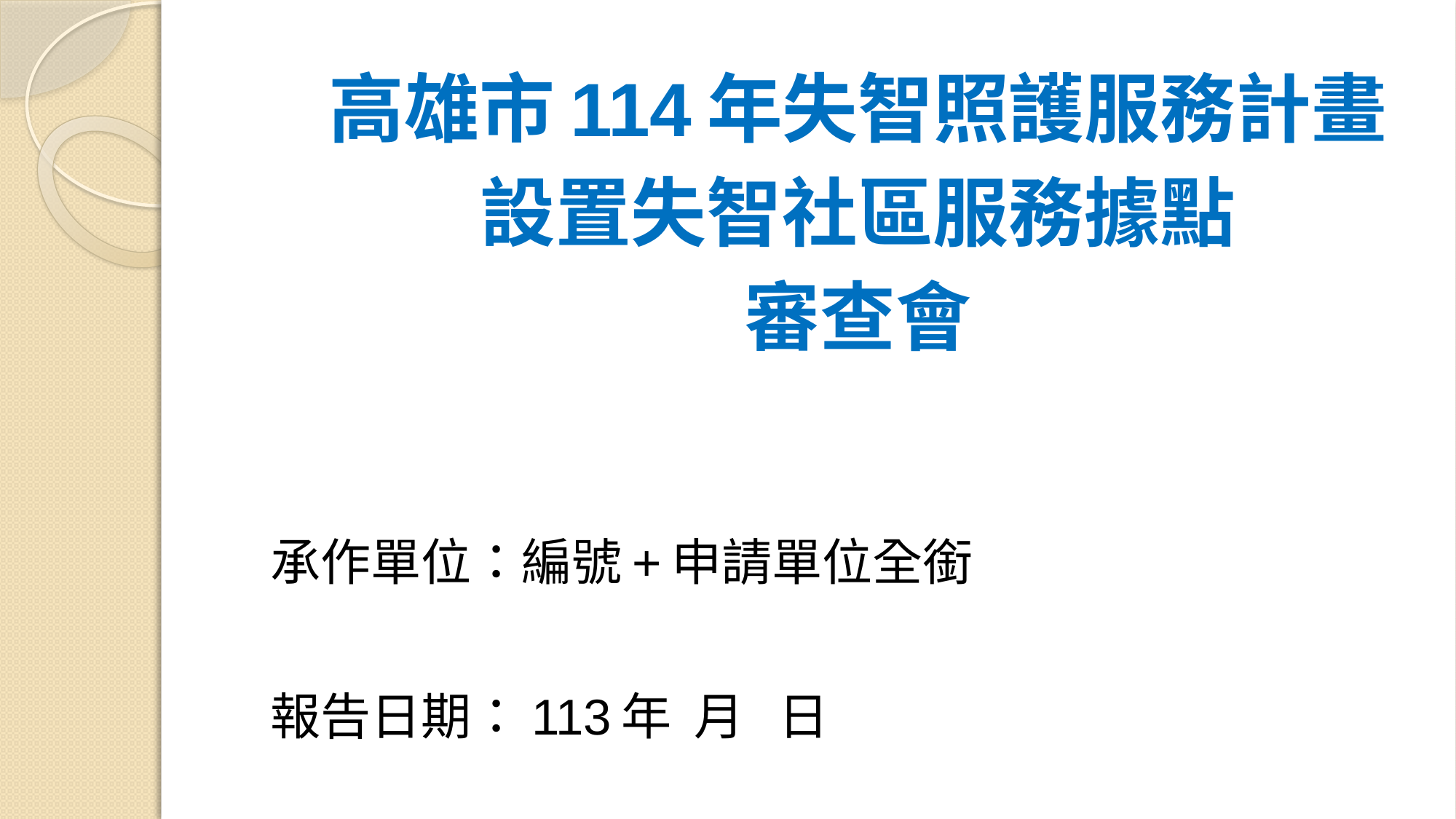

高雄市114年失智照護服務計畫
設置失智社區服務據點
審查會

承作單位：編號+申請單位全銜

報告日期：113年  月   日